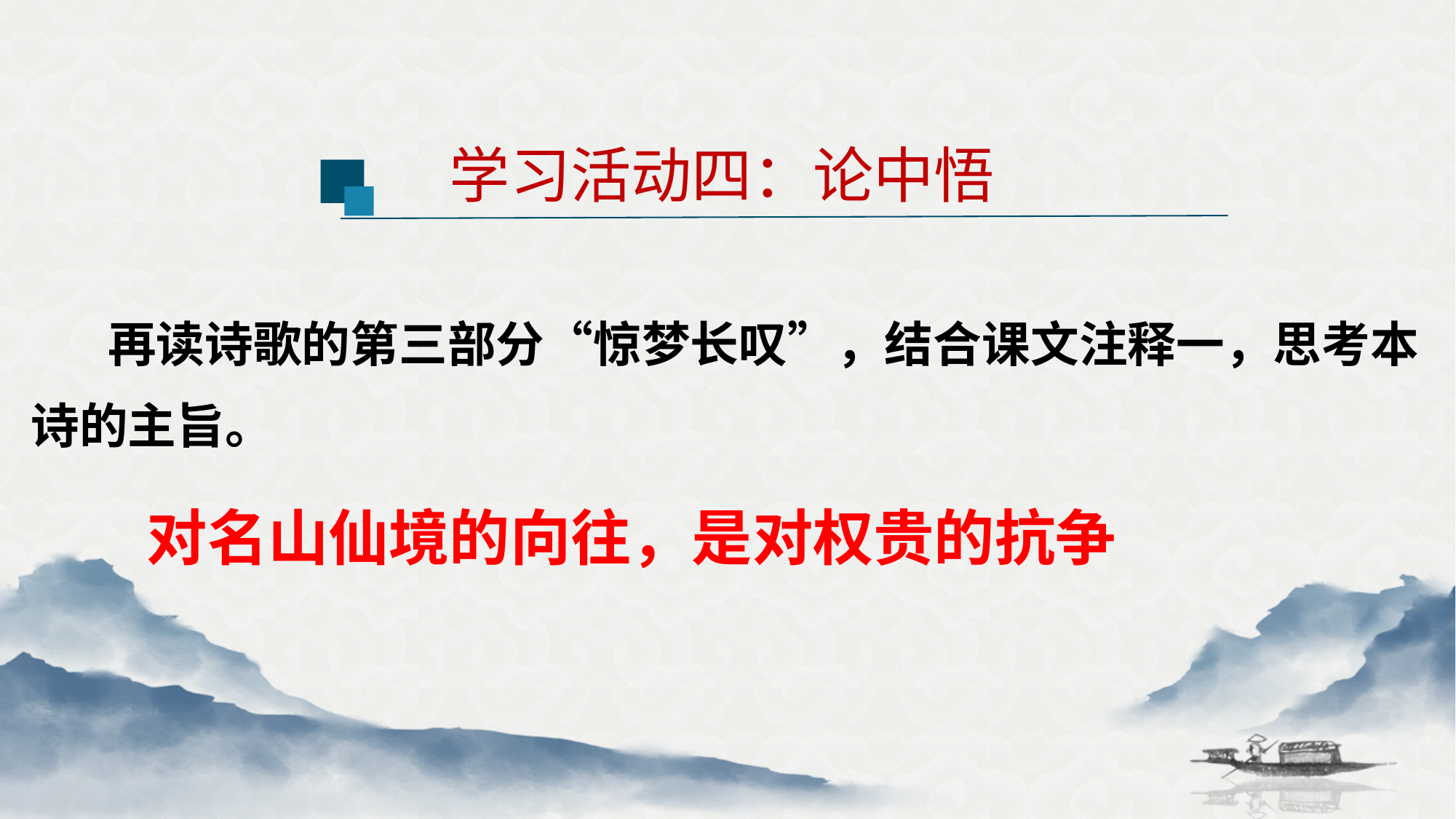

学习活动四：论中悟

   再读诗歌的第三部分“惊梦长叹”，结合课文注释一，思考本诗的主旨。

对名山仙境的向往，是对权贵的抗争